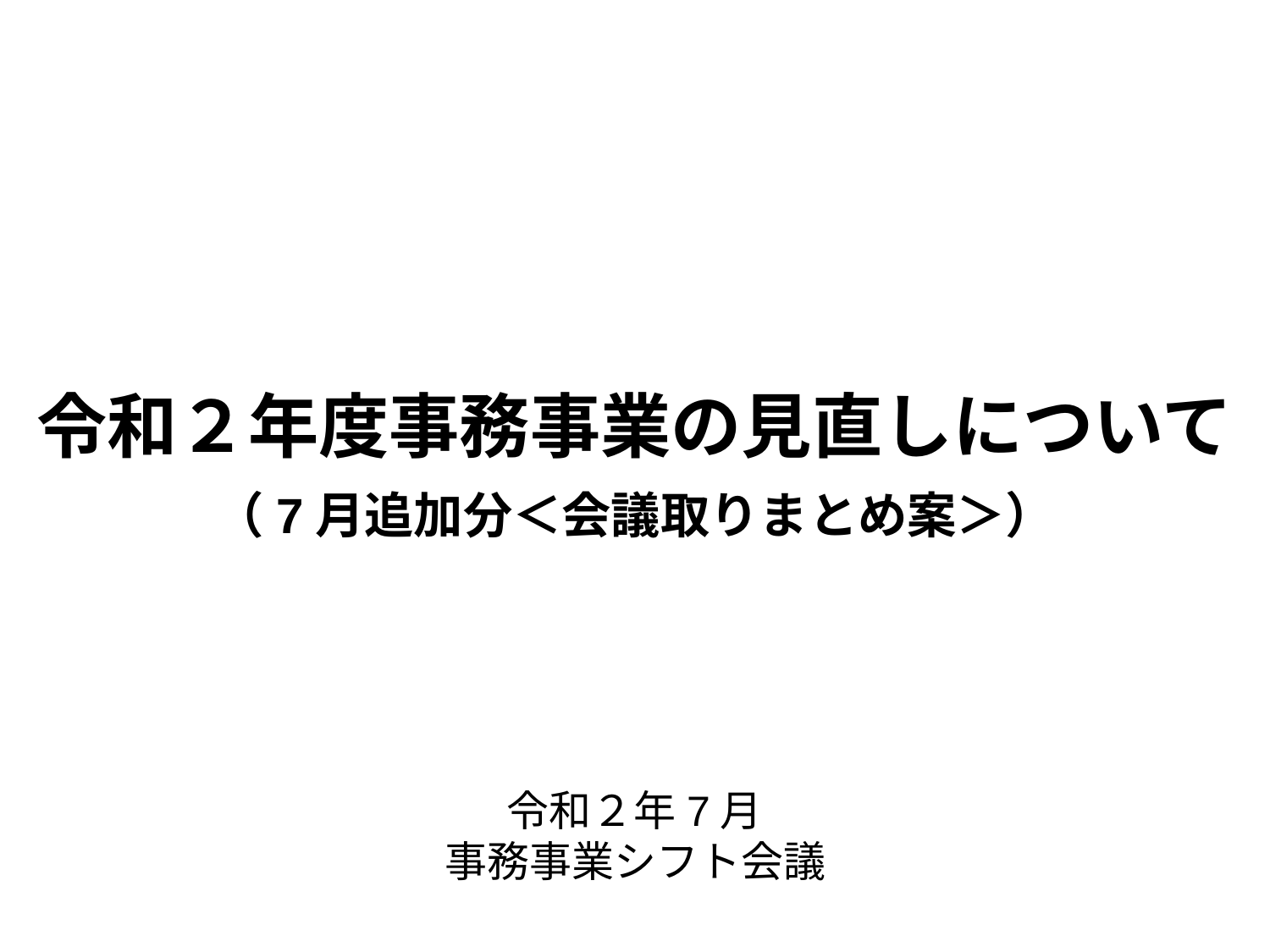

# 令和２年度事務事業の見直しについて （7月追加分＜会議取りまとめ案＞）
令和２年7月
事務事業シフト会議